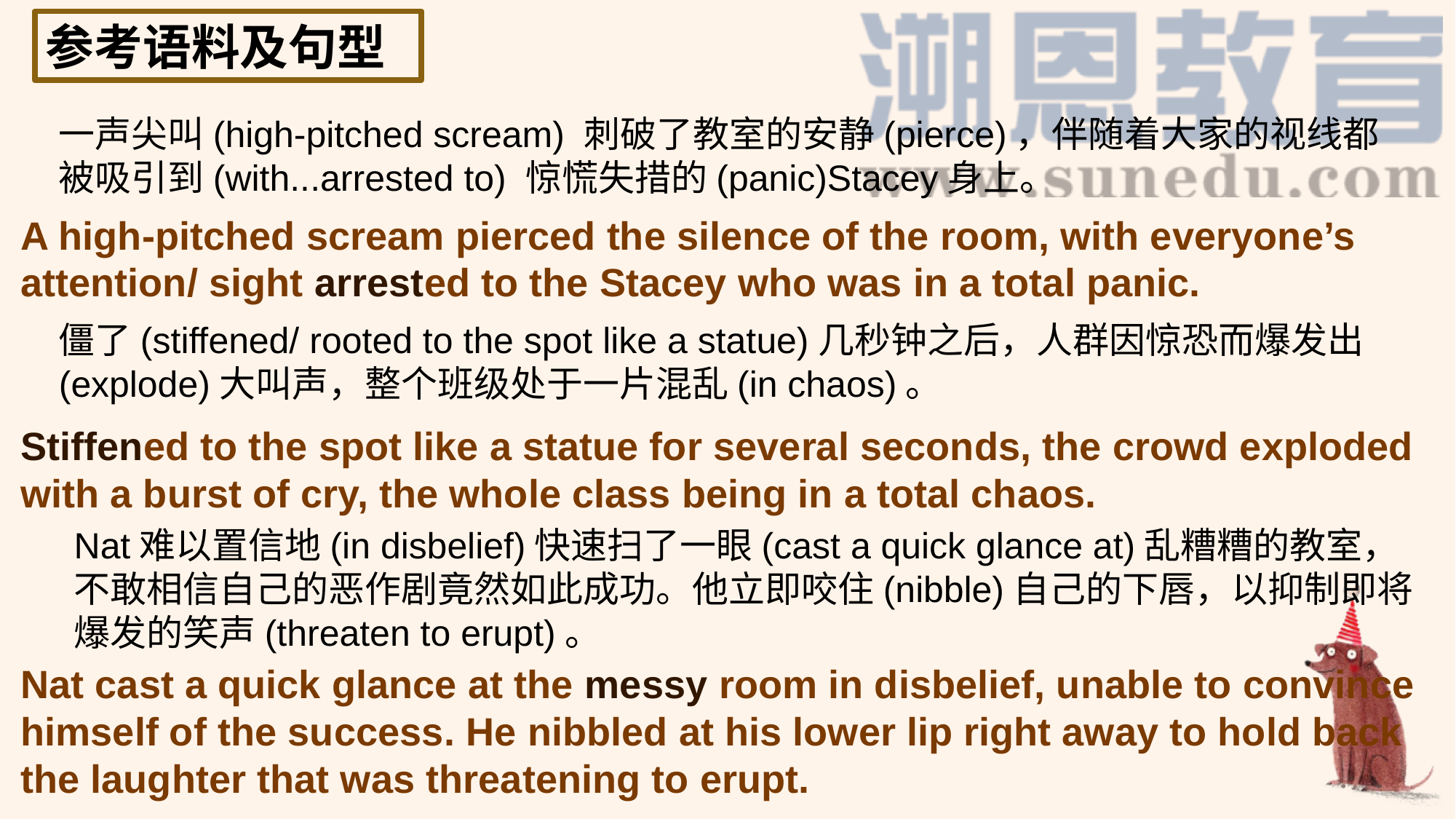

参考语料及句型
一声尖叫(high-pitched scream) 刺破了教室的安静(pierce)，伴随着大家的视线都被吸引到(with...arrested to) 惊慌失措的(panic)Stacey身上。
A high-pitched scream pierced the silence of the room, with everyone’s attention/ sight arrested to the Stacey who was in a total panic.
僵了(stiffened/ rooted to the spot like a statue)几秒钟之后，人群因惊恐而爆发出(explode)大叫声，整个班级处于一片混乱(in chaos)。
Stiffened to the spot like a statue for several seconds, the crowd exploded with a burst of cry, the whole class being in a total chaos.
Nat难以置信地(in disbelief)快速扫了一眼(cast a quick glance at)乱糟糟的教室，不敢相信自己的恶作剧竟然如此成功。他立即咬住(nibble)自己的下唇，以抑制即将爆发的笑声(threaten to erupt)。
Nat cast a quick glance at the messy room in disbelief, unable to convince himself of the success. He nibbled at his lower lip right away to hold back the laughter that was threatening to erupt.